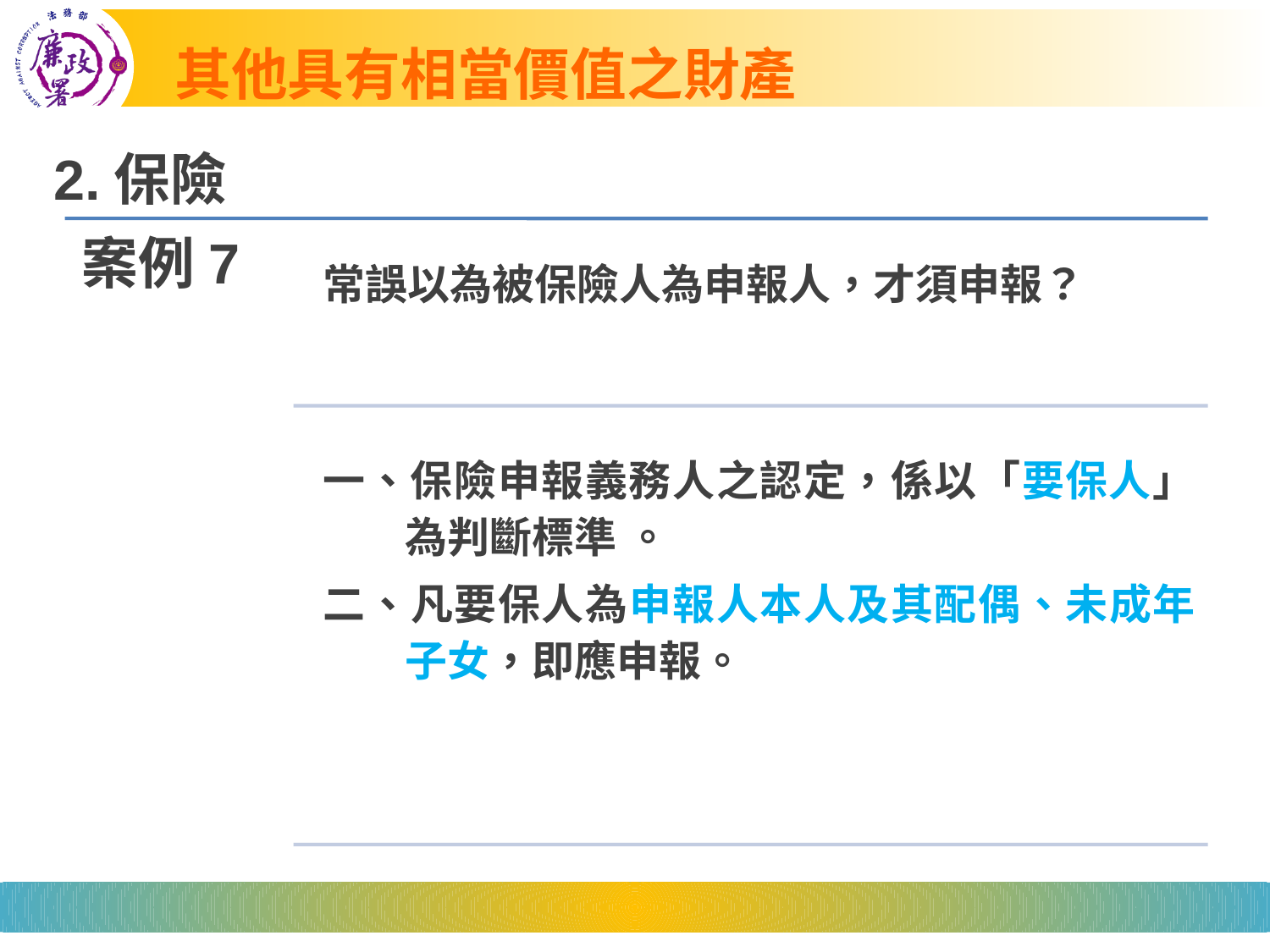

其他具有相當價值之財產
2.保險
案例7
常誤以為被保險人為申報人，才須申報？

一、保險申報義務人之認定，係以「要保人」為判斷標準 。
二、凡要保人為申報人本人及其配偶、未成年子女，即應申報。